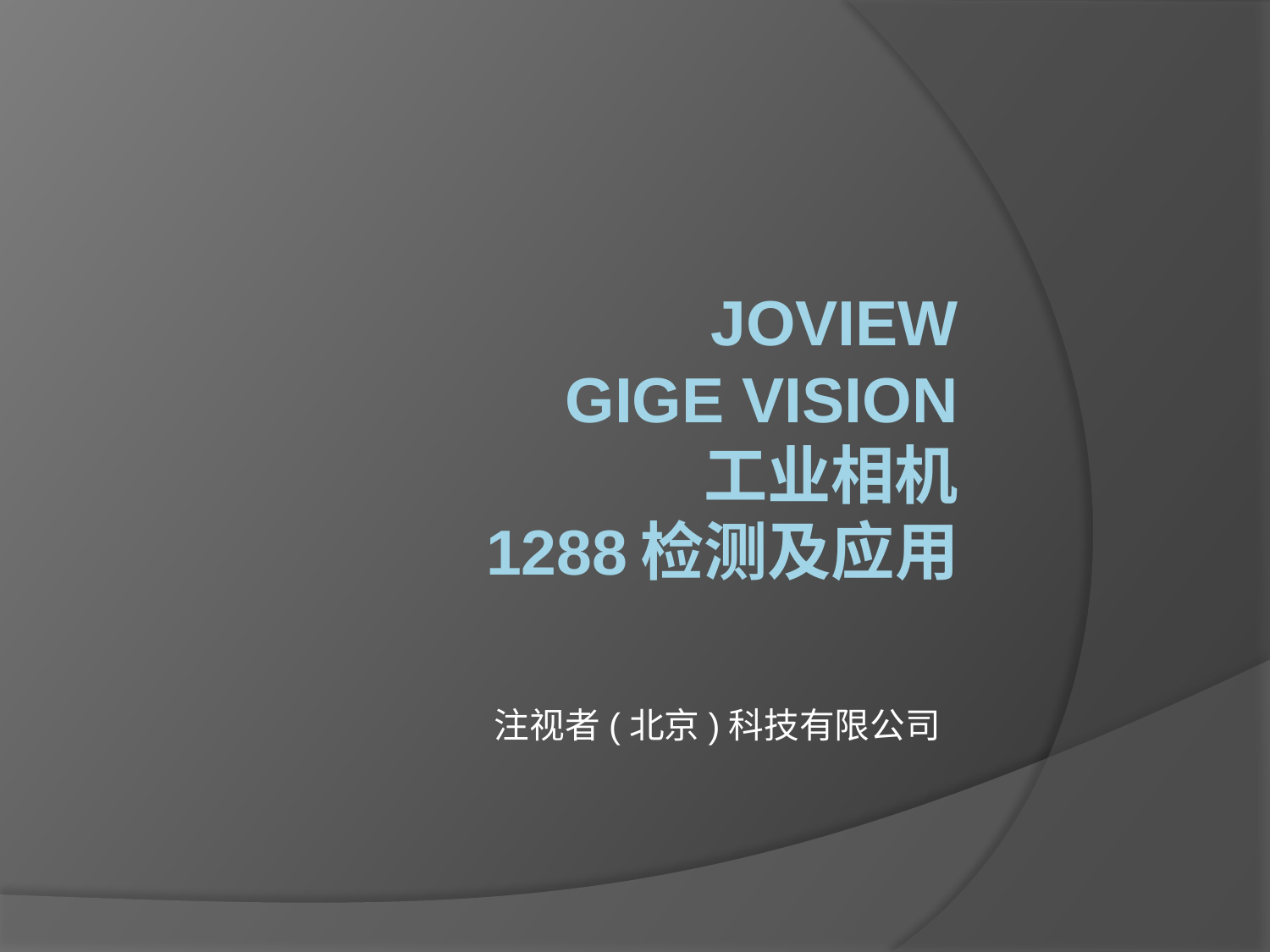

# Joview GigE Vision 工业相机 1288检测及应用
注视者(北京)科技有限公司